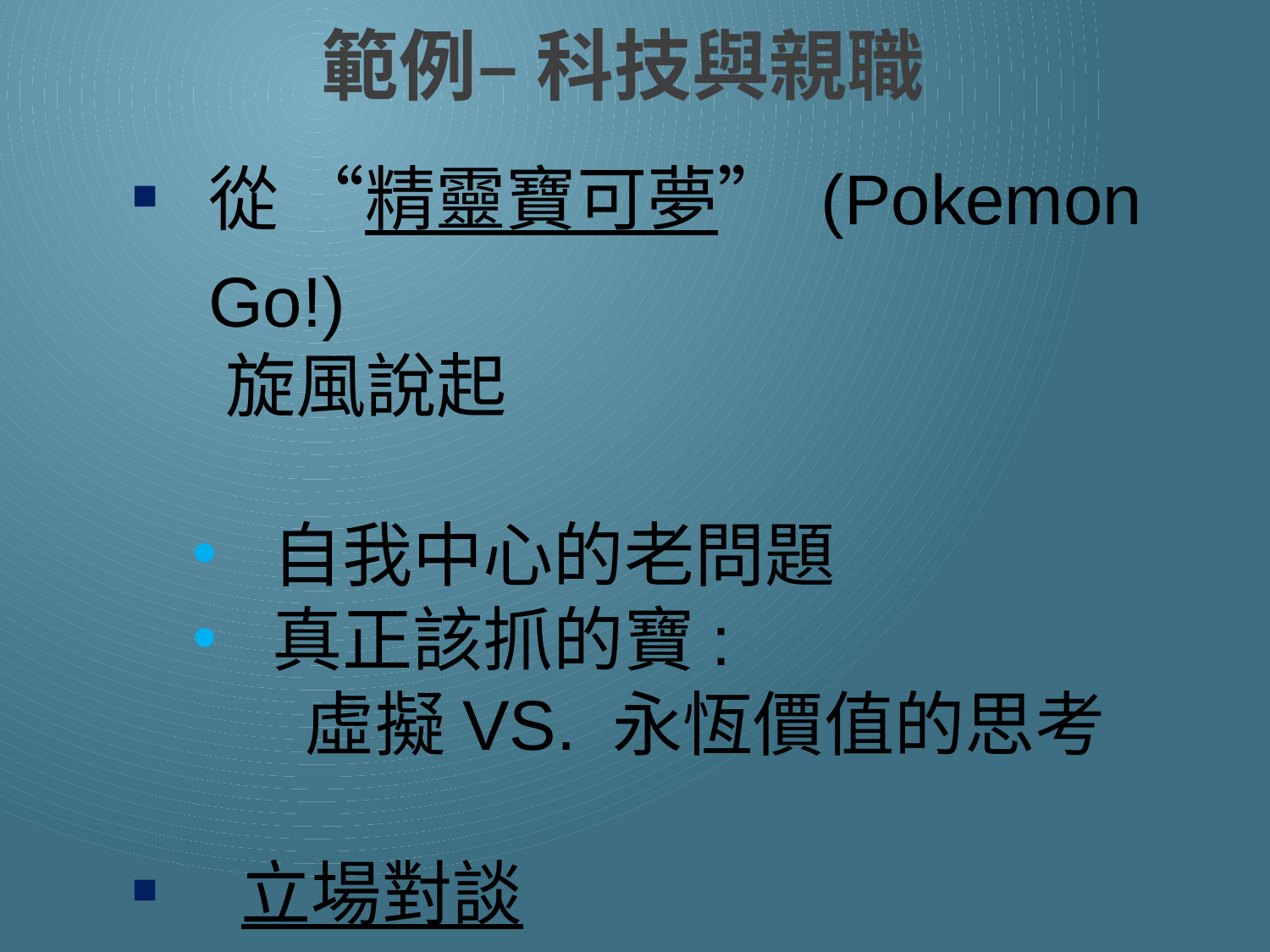

# 範例– 科技與親職
從 “精靈寶可夢” (Pokemon Go!)
     旋風說起

自我中心的老問題
真正該抓的寶:
      虛擬VS. 永恆價值的思考

 立場對談